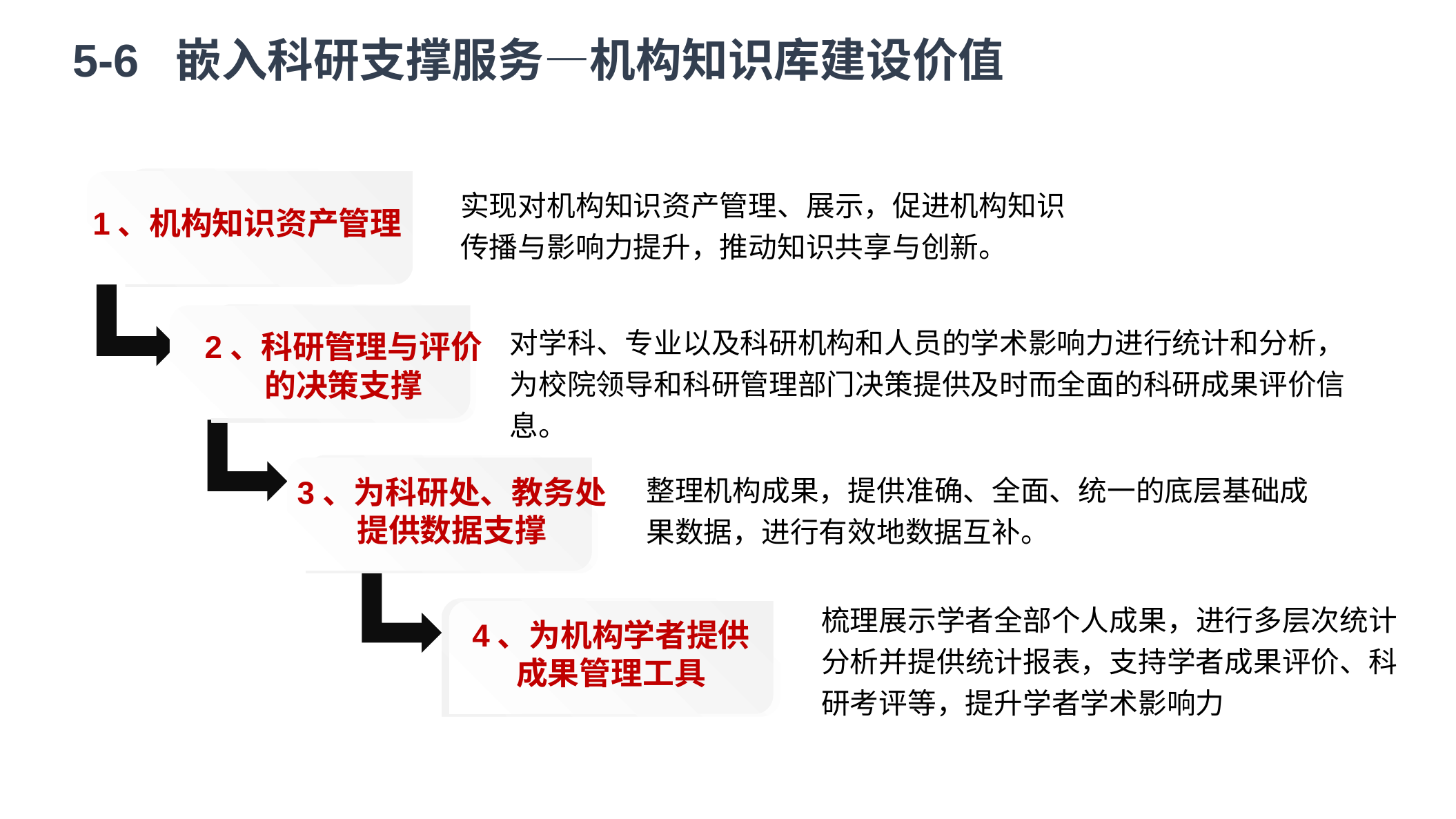

5-6  嵌入科研支撑服务—机构知识库建设价值

1、机构知识资产管理
实现对机构知识资产管理、展示，促进机构知识
传播与影响力提升，推动知识共享与创新。

2、科研管理与评价
的决策支撑
对学科、专业以及科研机构和人员的学术影响力进行统计和分析，为校院领导和科研管理部门决策提供及时而全面的科研成果评价信息。

3、为科研处、教务处
提供数据支撑
整理机构成果，提供准确、全面、统一的底层基础成果数据，进行有效地数据互补。

梳理展示学者全部个人成果，进行多层次统计分析并提供统计报表，支持学者成果评价、科研考评等，提升学者学术影响力

4、为机构学者提供
成果管理工具